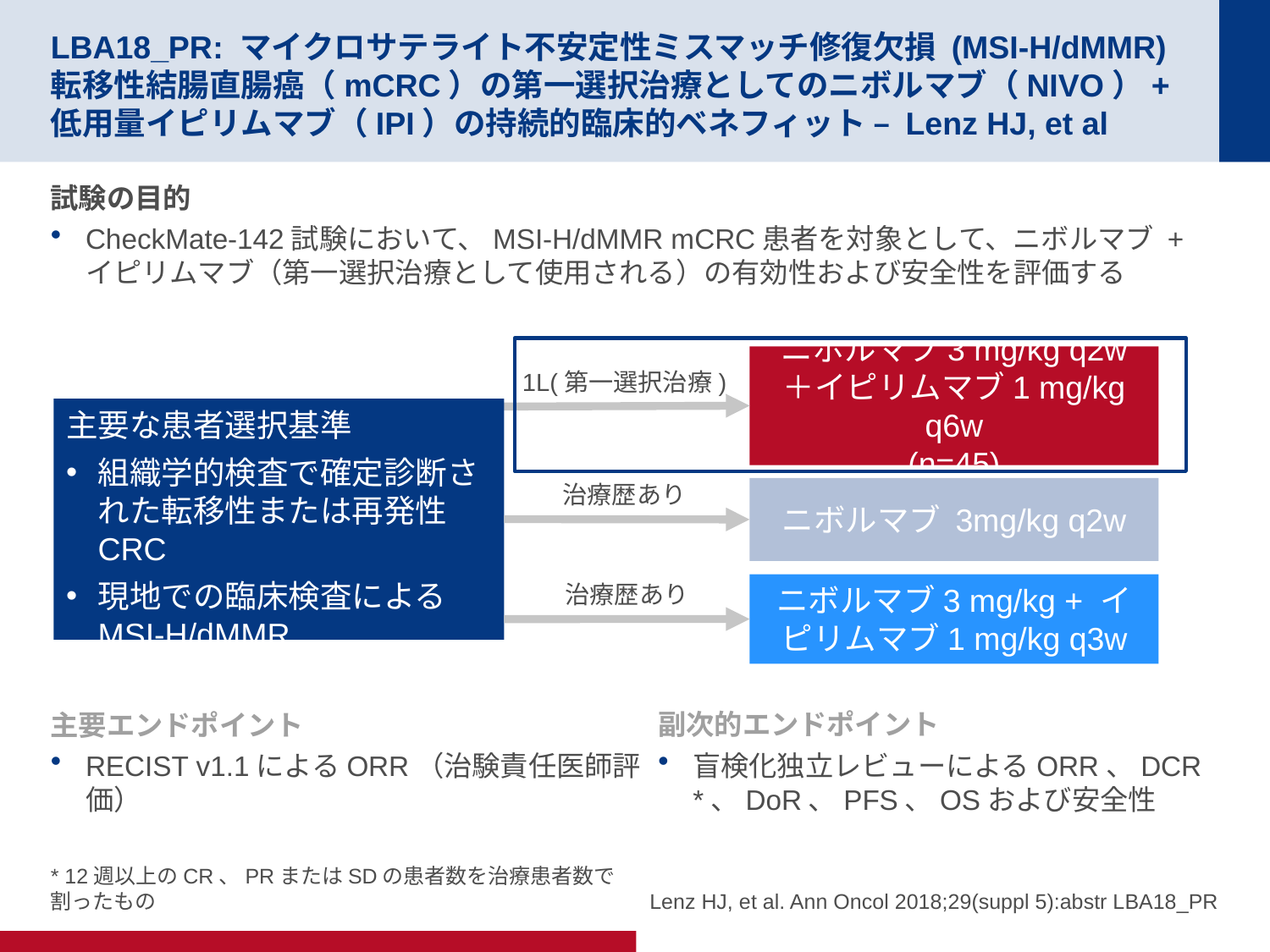

# LBA18_PR: マイクロサテライト不安定性ミスマッチ修復欠損 (MSI-H/dMMR) 転移性結腸直腸癌（mCRC）の第一選択治療としてのニボルマブ（NIVO）+ 低用量イピリムマブ（IPI）の持続的臨床的ベネフィット – Lenz HJ, et al
試験の目的
CheckMate-142試験において、MSI-H/dMMR mCRC患者を対象として、ニボルマブ + イピリムマブ（第一選択治療として使用される）の有効性および安全性を評価する

ニボルマブ3 mg/kg q2w ＋イピリムマブ1 mg/kg q6w
(n=45)
1L(第一選択治療)
主要な患者選択基準
組織学的検査で確定診断された転移性または再発性CRC
現地での臨床検査によるMSI-H/dMMR
治療歴あり
ニボルマブ 3mg/kg q2w
治療歴あり
ニボルマブ3 mg/kg + イピリムマブ1 mg/kg q3w
主要エンドポイント
RECIST v1.1によるORR（治験責任医師評価）

副次的エンドポイント
盲検化独立レビューによるORR、DCR *、DoR、PFS、OSおよび安全性
* 12週以上のCR、PRまたはSDの患者数を治療患者数で割ったもの
Lenz HJ, et al. Ann Oncol 2018;29(suppl 5):abstr LBA18_PR